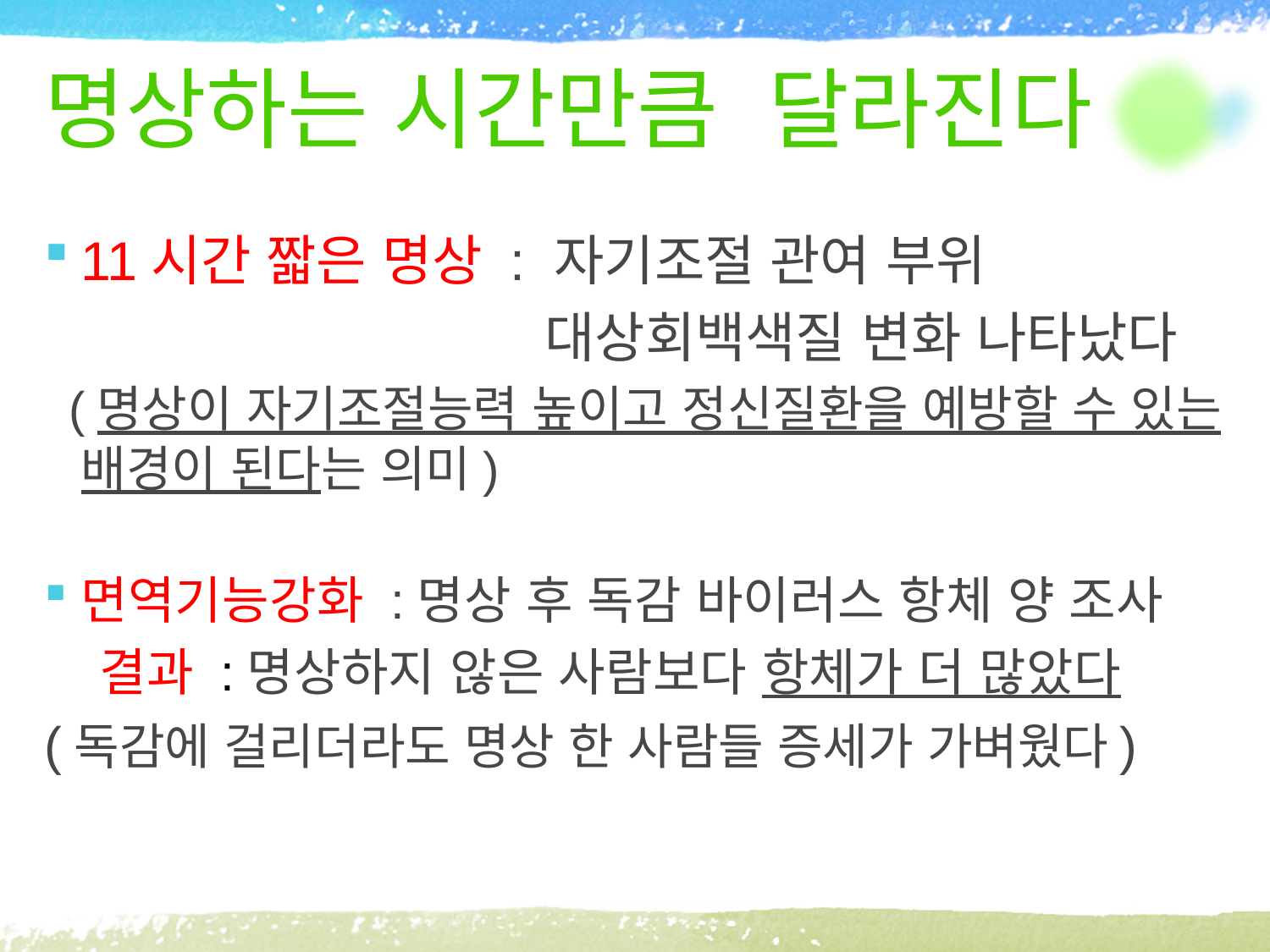

# 명상하는 시간만큼  달라진다

11시간 짧은 명상 : 자기조절 관여 부위
                                대상회백색질 변화 나타났다
  (명상이 자기조절능력 높이고 정신질환을 예방할 수 있는 배경이 된다는 의미)

면역기능강화 :명상 후 독감 바이러스 항체 양 조사
   결과 :명상하지 않은 사람보다 항체가 더 많았다
(독감에 걸리더라도 명상 한 사람들 증세가 가벼웠다)